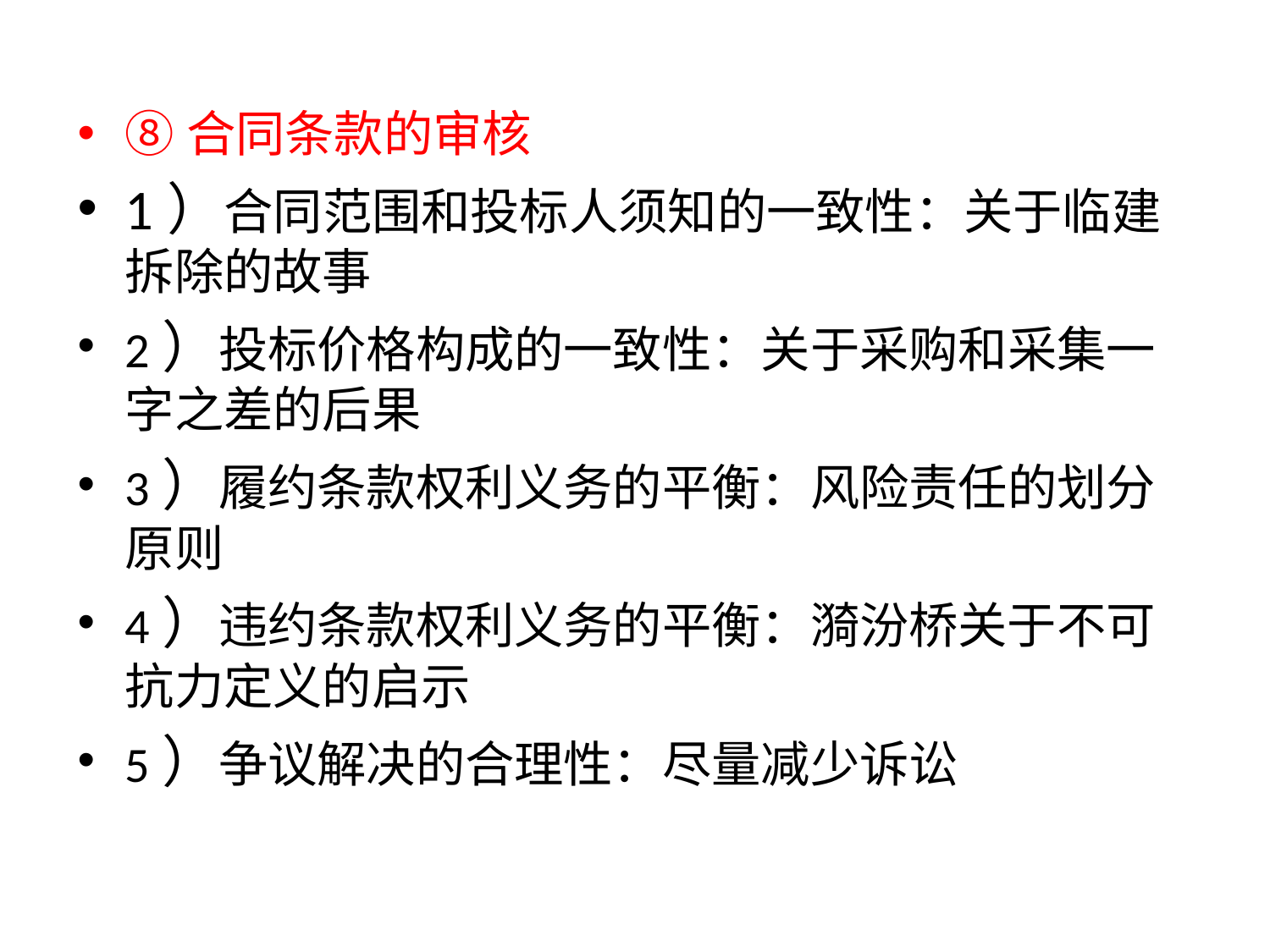

⑧合同条款的审核
1）合同范围和投标人须知的一致性：关于临建拆除的故事
2）投标价格构成的一致性：关于采购和采集一字之差的后果
3）履约条款权利义务的平衡：风险责任的划分原则
4）违约条款权利义务的平衡：漪汾桥关于不可抗力定义的启示
5）争议解决的合理性：尽量减少诉讼